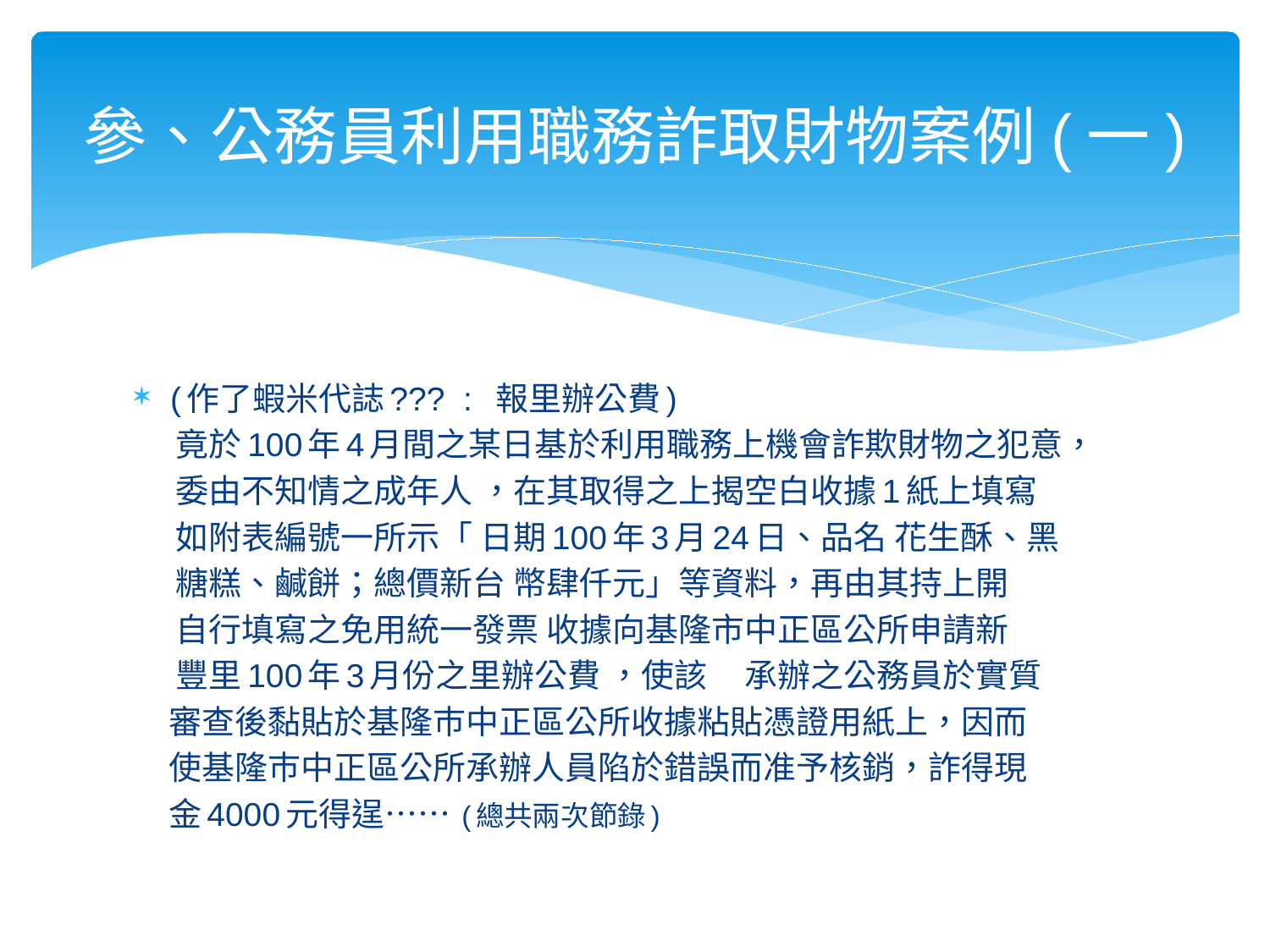

# 參、公務員利用職務詐取財物案例(一)
(作了蝦米代誌???  :  報里辦公費)
     竟於100年4月間之某日基於利用職務上機會詐欺財物之犯意，
     委由不知情之成年人 ，在其取得之上揭空白收據1紙上填寫
     如附表編號一所示「 日期100年3月24日、品名 花生酥、黑
     糖糕、鹹餅；總價新台 幣肆仟元」等資料，再由其持上開
     自行填寫之免用統一發票 收據向基隆市中正區公所申請新
     豐里100年3月份之里辦公費 ，使該     承辦之公務員於實質
    審查後黏貼於基隆巿中正區公所收據粘貼憑證用紙上，因而
    使基隆巿中正區公所承辦人員陷於錯誤而准予核銷，詐得現
    金4000元得逞…… (總共兩次節錄)